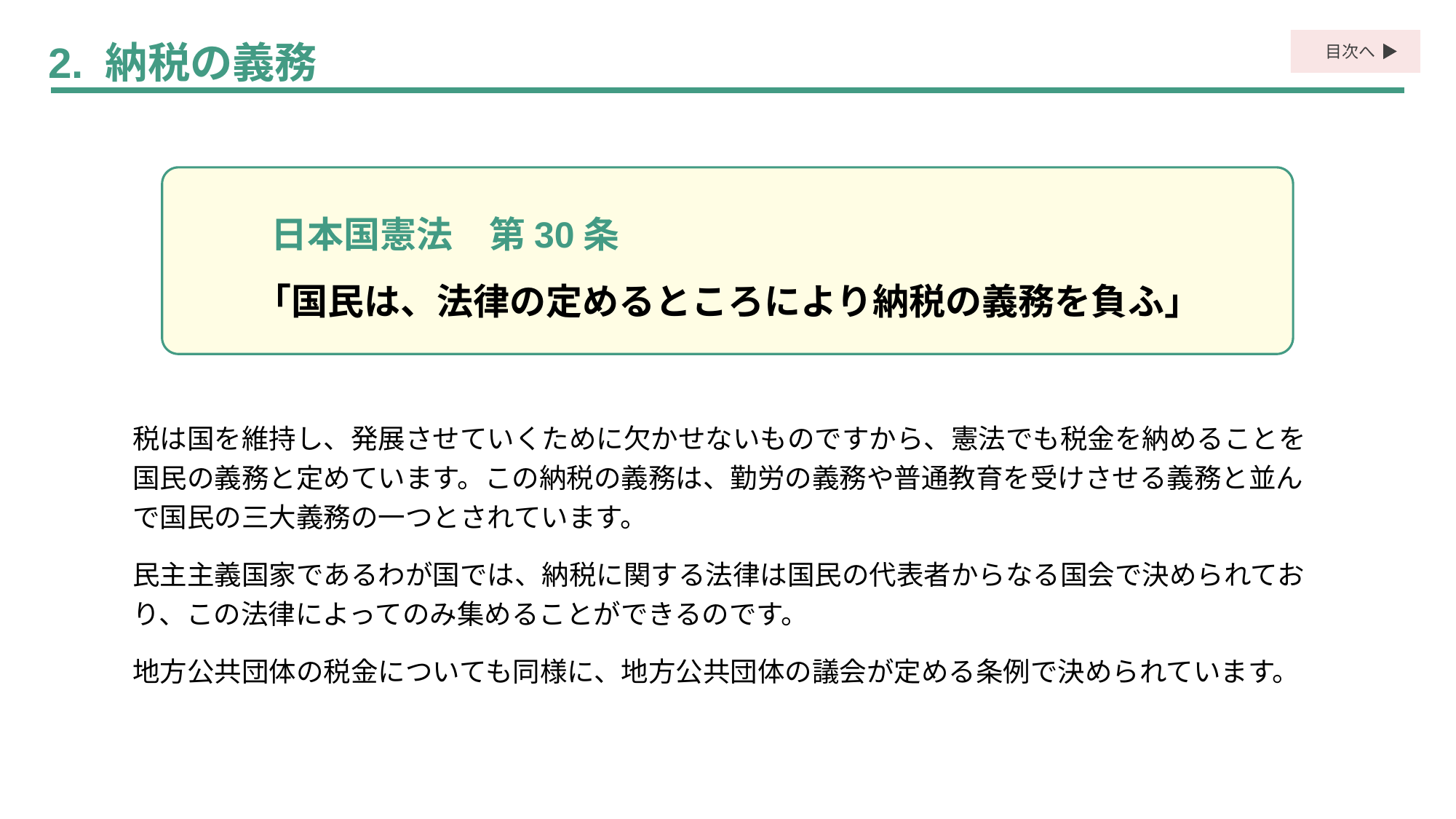

2. 納税の義務
目次へ

日本国憲法　第30条
「国民は、法律の定めるところにより納税の義務を負ふ」
税は国を維持し、発展させていくために欠かせないものですから、憲法でも税金を納めることを国民の義務と定めています。この納税の義務は、勤労の義務や普通教育を受けさせる義務と並んで国民の三大義務の一つとされています。
民主主義国家であるわが国では、納税に関する法律は国民の代表者からなる国会で決められており、この法律によってのみ集めることができるのです。
地方公共団体の税金についても同様に、地方公共団体の議会が定める条例で決められています。